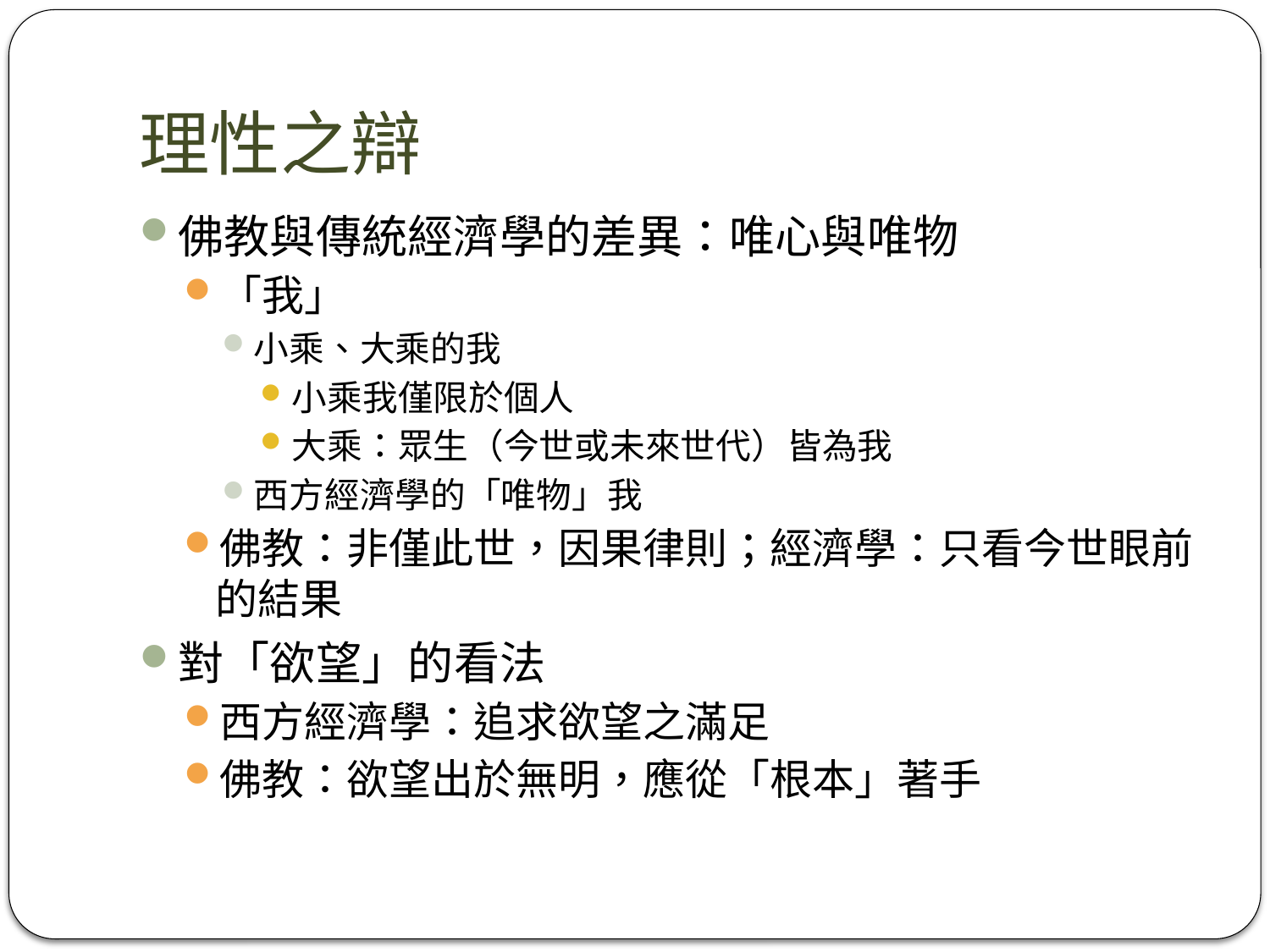

# 理性之辯
佛教與傳統經濟學的差異：唯心與唯物
「我」
小乘、大乘的我
小乘我僅限於個人
大乘：眾生（今世或未來世代）皆為我
西方經濟學的「唯物」我
佛教：非僅此世，因果律則；經濟學：只看今世眼前的結果
對「欲望」的看法
西方經濟學：追求欲望之滿足
佛教：欲望出於無明，應從「根本」著手